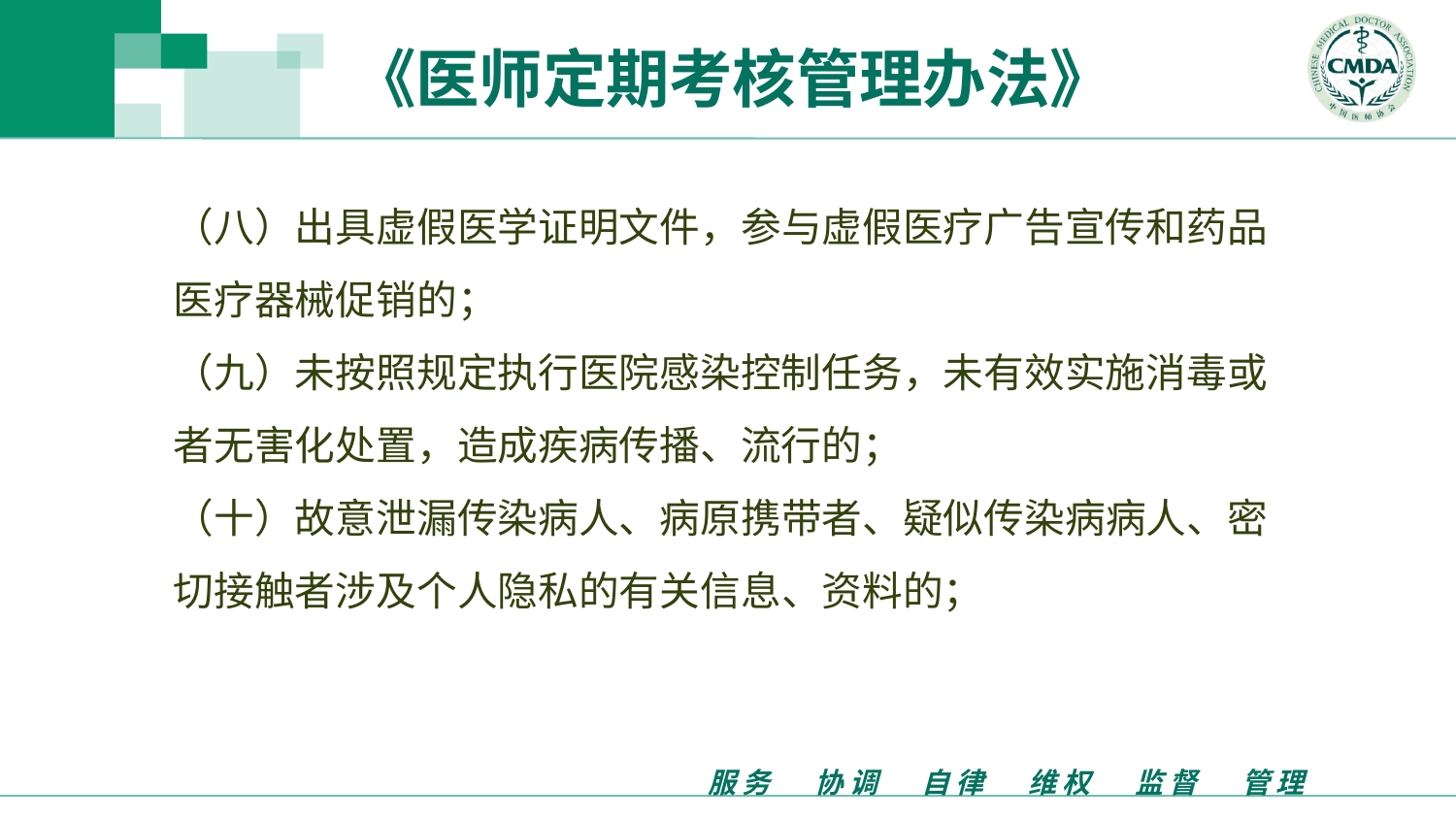

《医师定期考核管理办法》
（八）出具虚假医学证明文件，参与虚假医疗广告宣传和药品医疗器械促销的；
（九）未按照规定执行医院感染控制任务，未有效实施消毒或者无害化处置，造成疾病传播、流行的；
（十）故意泄漏传染病人、病原携带者、疑似传染病病人、密切接触者涉及个人隐私的有关信息、资料的；